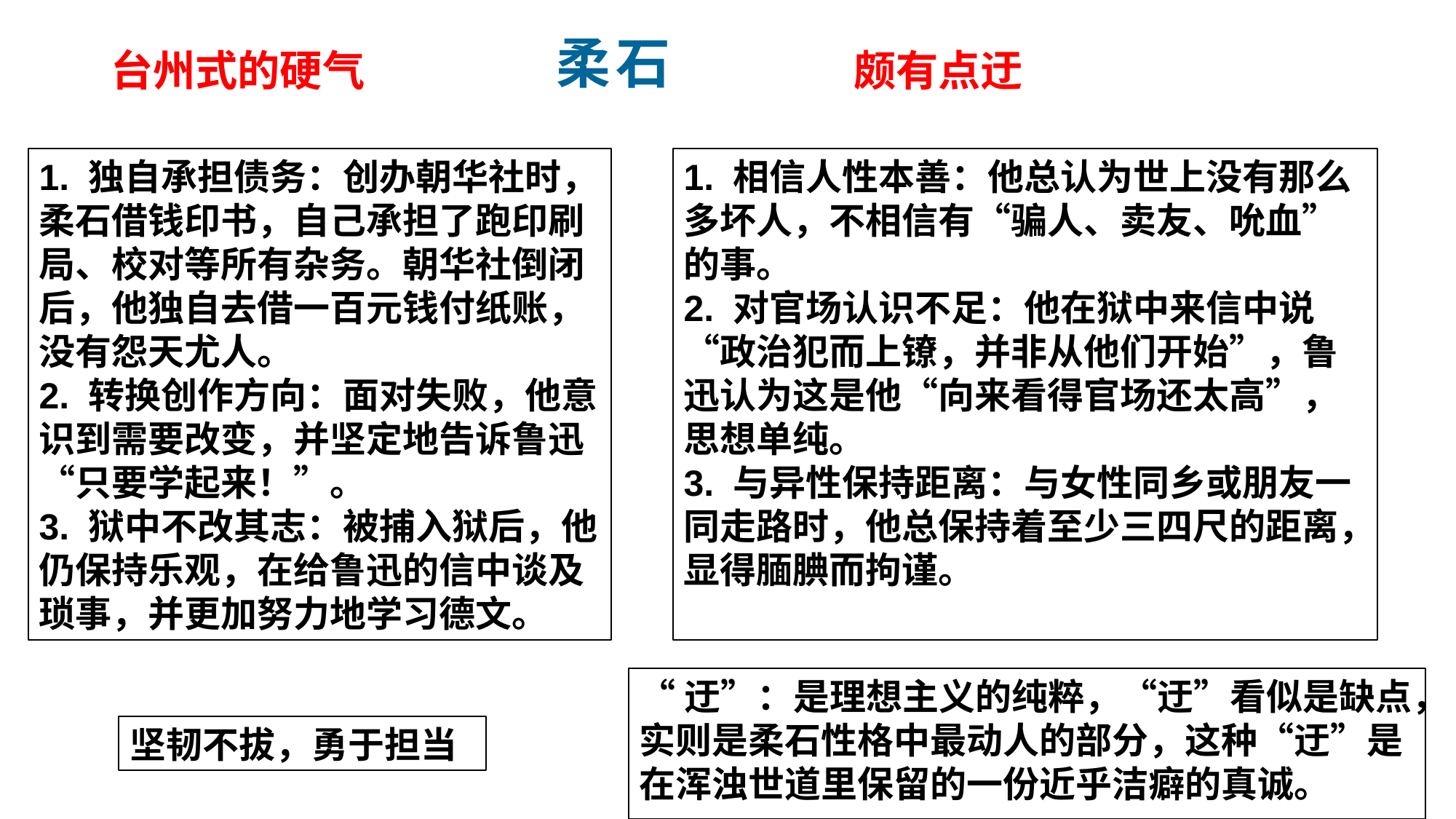

柔石
台州式的硬气
颇有点迂
1. 独自承担债务：创办朝华社时，柔石借钱印书，自己承担了跑印刷局、校对等所有杂务。朝华社倒闭后，他独自去借一百元钱付纸账，没有怨天尤人。
2. 转换创作方向：面对失败，他意识到需要改变，并坚定地告诉鲁迅“只要学起来！”。
3. 狱中不改其志：被捕入狱后，他仍保持乐观，在给鲁迅的信中谈及琐事，并更加努力地学习德文。
1. 相信人性本善：他总认为世上没有那么多坏人，不相信有“骗人、卖友、吮血”的事。
2. 对官场认识不足：他在狱中来信中说“政治犯而上镣，并非从他们开始”，鲁迅认为这是他“向来看得官场还太高”，思想单纯。
3. 与异性保持距离：与女性同乡或朋友一同走路时，他总保持着至少三四尺的距离，显得腼腆而拘谨。

“迂”：是理想主义的纯粹，“迂”看似是缺点，实则是柔石性格中最动人的部分，这种“迂”是在浑浊世道里保留的一份近乎洁癖的真诚。

坚韧不拔，勇于担当